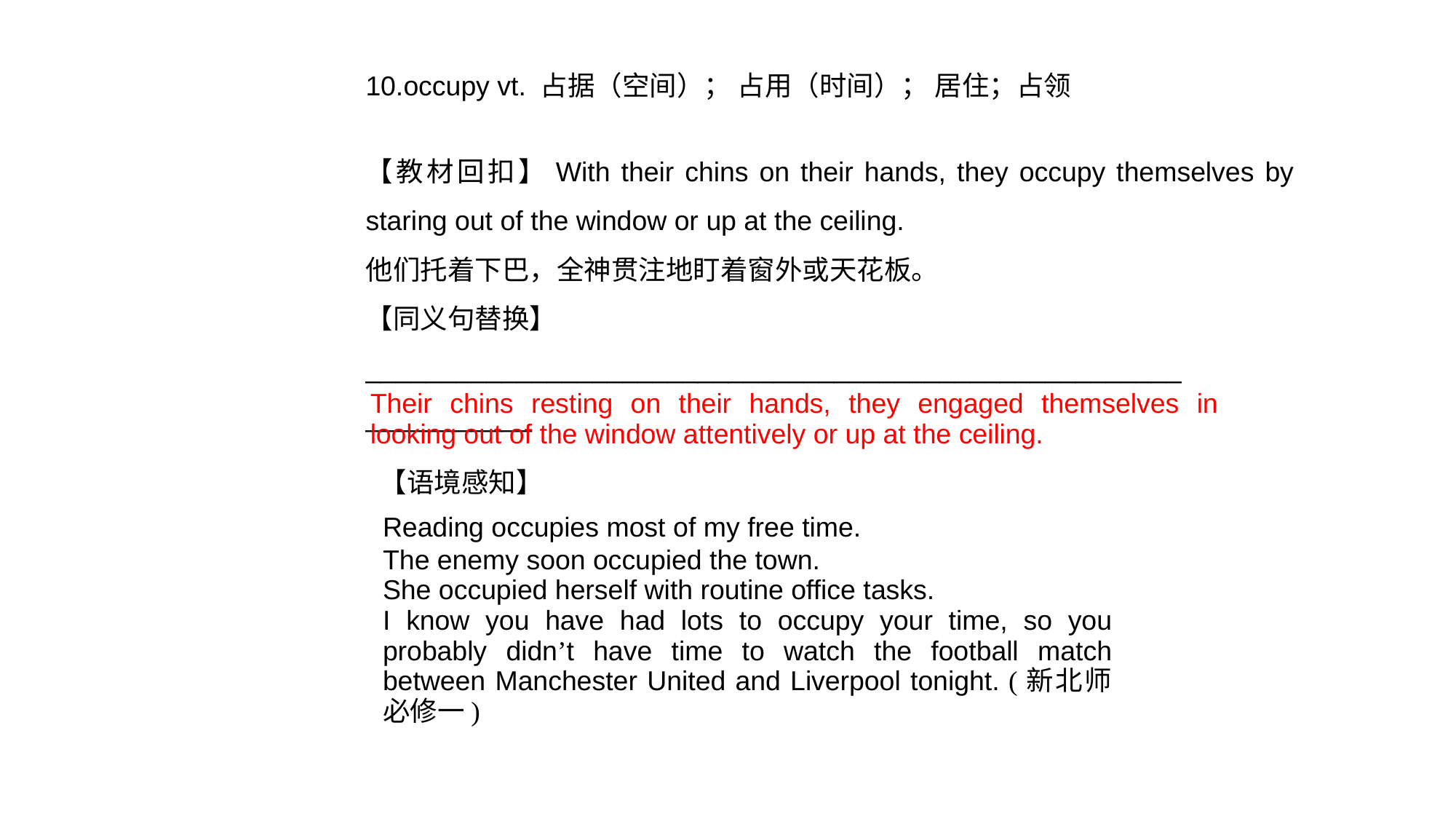

10.occupy vt. 占据（空间）； 占用（时间）； 居住；占领
【教材回扣】With their chins on their hands, they occupy themselves by staring out of the window or up at the ceiling.
他们托着下巴，全神贯注地盯着窗外或天花板。
【同义句替换】
_________________________________________________________________
Their chins resting on their hands, they engaged themselves in looking out of the window attentively or up at the ceiling.
【语境感知】
Reading occupies most of my free time.
The enemy soon occupied the town.
She occupied herself with routine office tasks.
I know you have had lots to occupy your time, so you probably didn’t have time to watch the football match between Manchester United and Liverpool tonight. (新北师必修一)